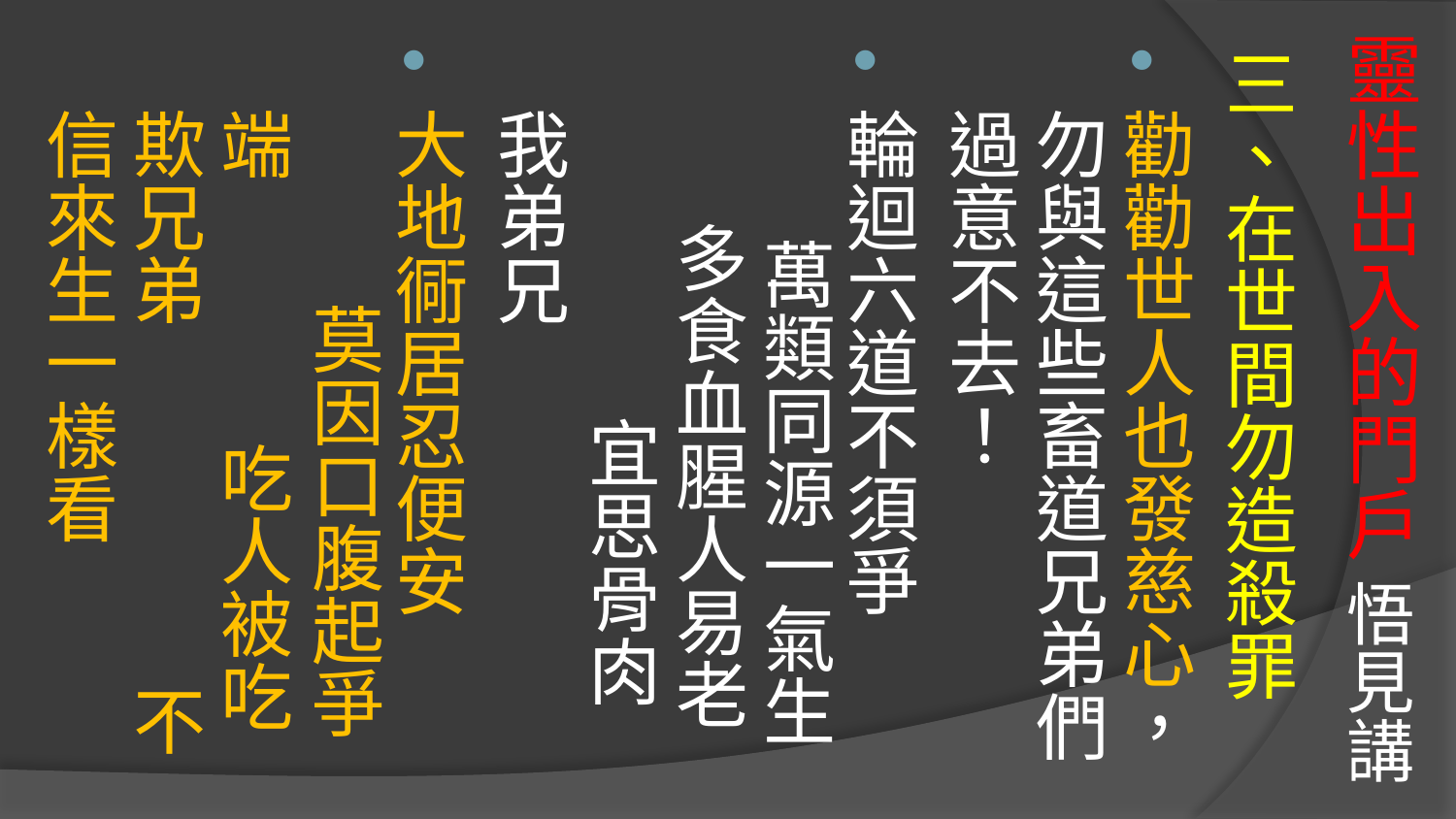

# 靈性出入的門戶 悟見講
三、在世間勿造殺罪
勸勸世人也發慈心，勿與這些畜道兄弟們過意不去！
輪迴六道不須爭                   萬類同源一氣生          多食血腥人易老                       宜思骨肉我弟兄
大地衕居忍便安                       莫因口腹起爭端                吃人被吃欺兄弟                      不信來生一樣看